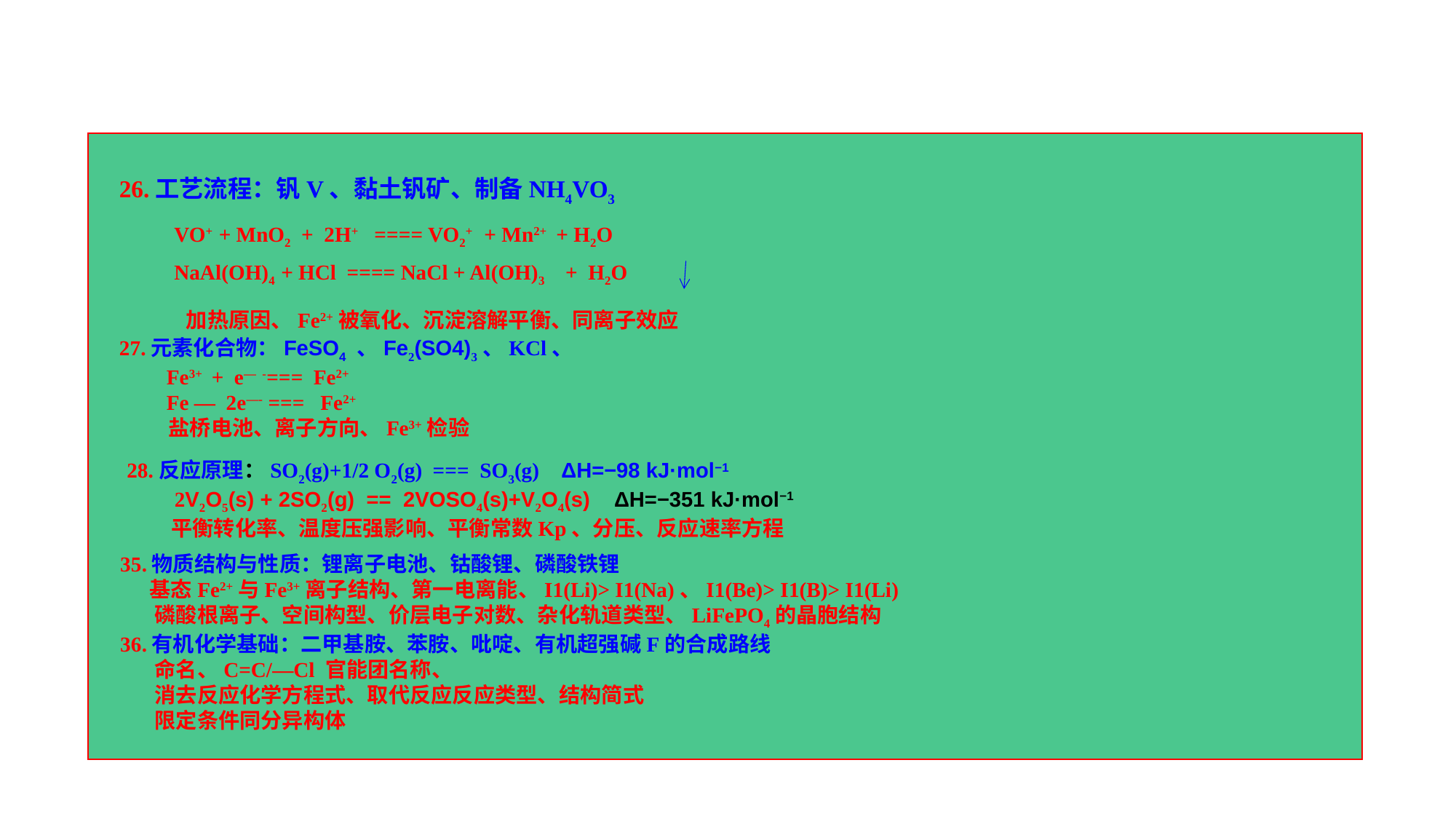

26.工艺流程：钒V、黏土钒矿、制备NH4VO3
VO+  + MnO2  +  2H+   ==== VO2+   + Mn2+   + H2O
NaAl(OH)4  + HCl  ==== NaCl + Al(OH)3      +  H2O
加热原因、Fe2+被氧化、沉淀溶解平衡、同离子效应
27.元素化合物：FeSO4 、Fe2(SO4)3、KCl、
         Fe3+   +  e—  -===  Fe2+
         Fe —  2e—- ===   Fe2+
         盐桥电池、离子方向、Fe3+检验
28.反应原理：SO2(g)+1/2 O2(g)  ===  SO3(g)    ΔH=−98 kJ·mol−1
         2V2O5(s) + 2SO2(g)  ==  2VOSO4(s)+V2O4(s)    ΔH=−351 kJ·mol−1
        平衡转化率、温度压强影响、平衡常数Kp、分压、反应速率方程
35.物质结构与性质：锂离子电池、钴酸锂、磷酸铁锂
     基态Fe2+与Fe3+离子结构、第一电离能、I1(Li)> I1(Na)、I1(Be)> I1(B)> I1(Li)
      磷酸根离子、空间构型、价层电子对数、杂化轨道类型、LiFePO4的晶胞结构
36.有机化学基础：二甲基胺、苯胺、吡啶、有机超强碱F的合成路线
      命名、C=C/—Cl 官能团名称、
      消去反应化学方程式、取代反应反应类型、结构简式
      限定条件同分异构体